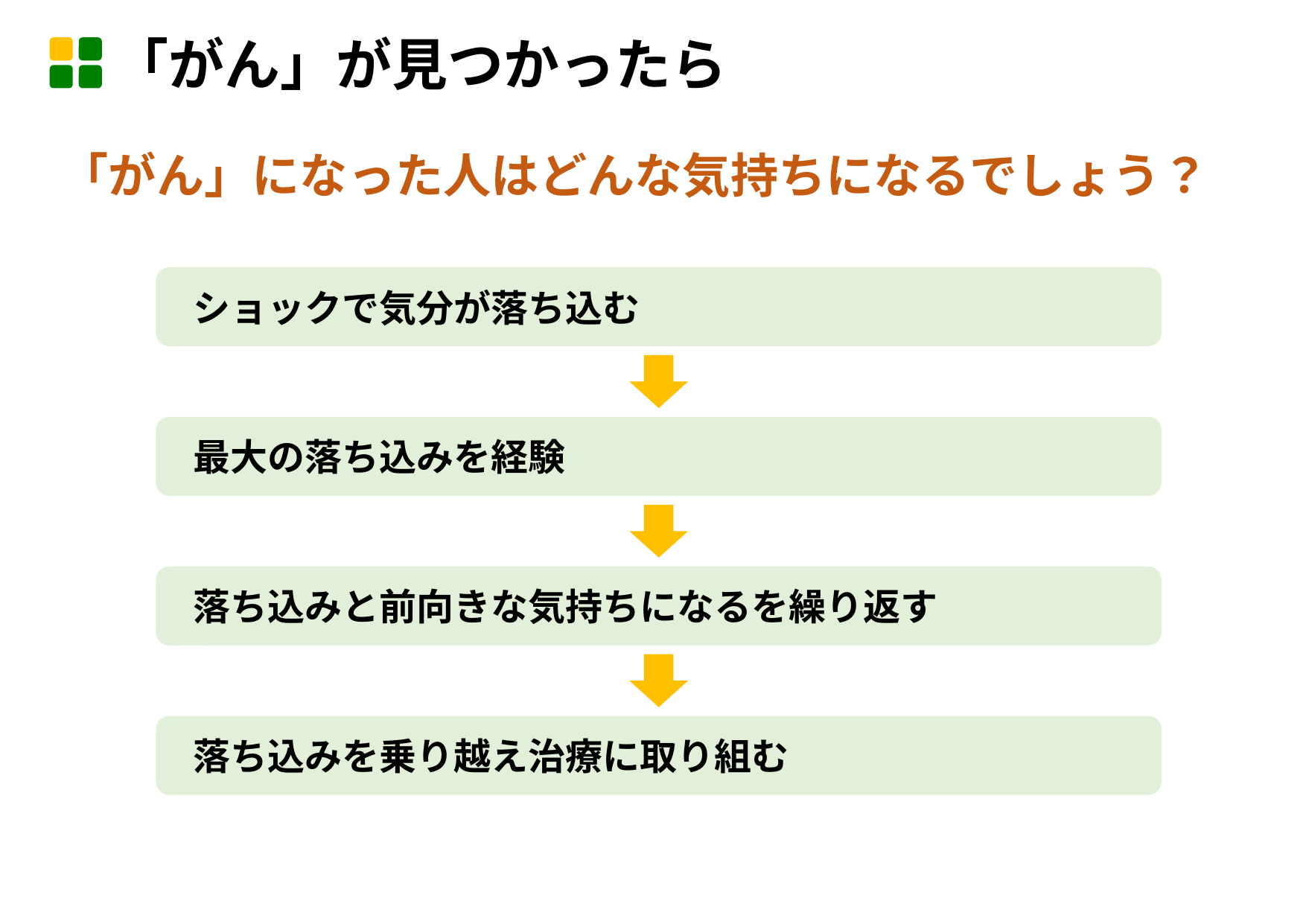

「がん」が見つかったら

「がん」になった人はどんな気持ちになるでしょう？
ショックで気分が落ち込む

最大の落ち込みを経験

落ち込みと前向きな気持ちになるを繰り返す

落ち込みを乗り越え治療に取り組む